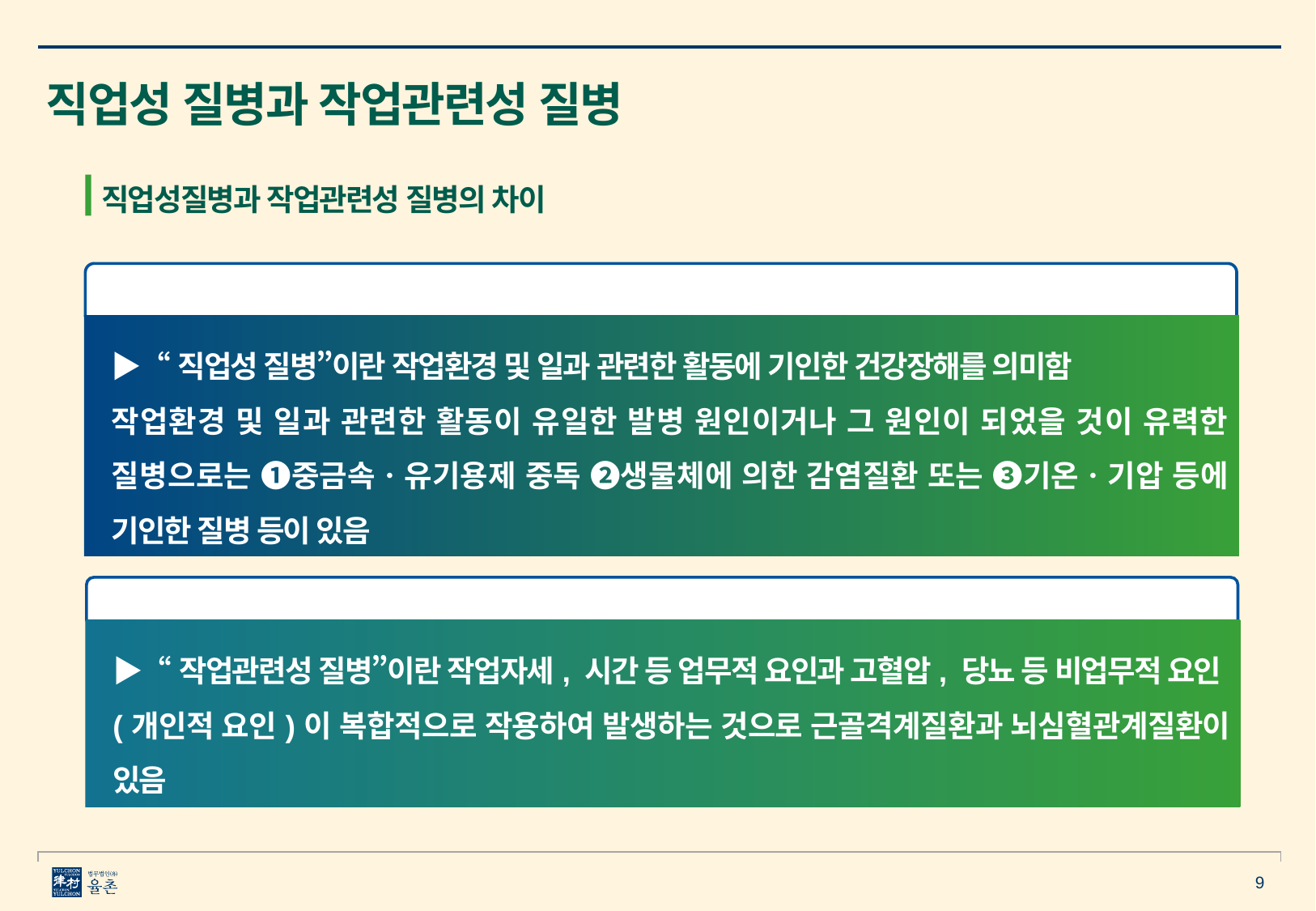

직업성 질병과 작업관련성 질병

직업성질병과 작업관련성 질병의 차이

▶“직업성 질병”이란 작업환경 및 일과 관련한 활동에 기인한 건강장해를 의미함
작업환경 및 일과 관련한 활동이 유일한 발병 원인이거나 그 원인이 되었을 것이 유력한 질병으로는 ➊중금속ㆍ유기용제 중독 ➋생물체에 의한 감염질환 또는 ➌기온ㆍ기압 등에 기인한 질병 등이 있음

▶“작업관련성 질병”이란 작업자세, 시간 등 업무적 요인과 고혈압, 당뇨 등 비업무적 요인(개인적 요인)이 복합적으로 작용하여 발생하는 것으로 근골격계질환과 뇌심혈관계질환이 있음
9